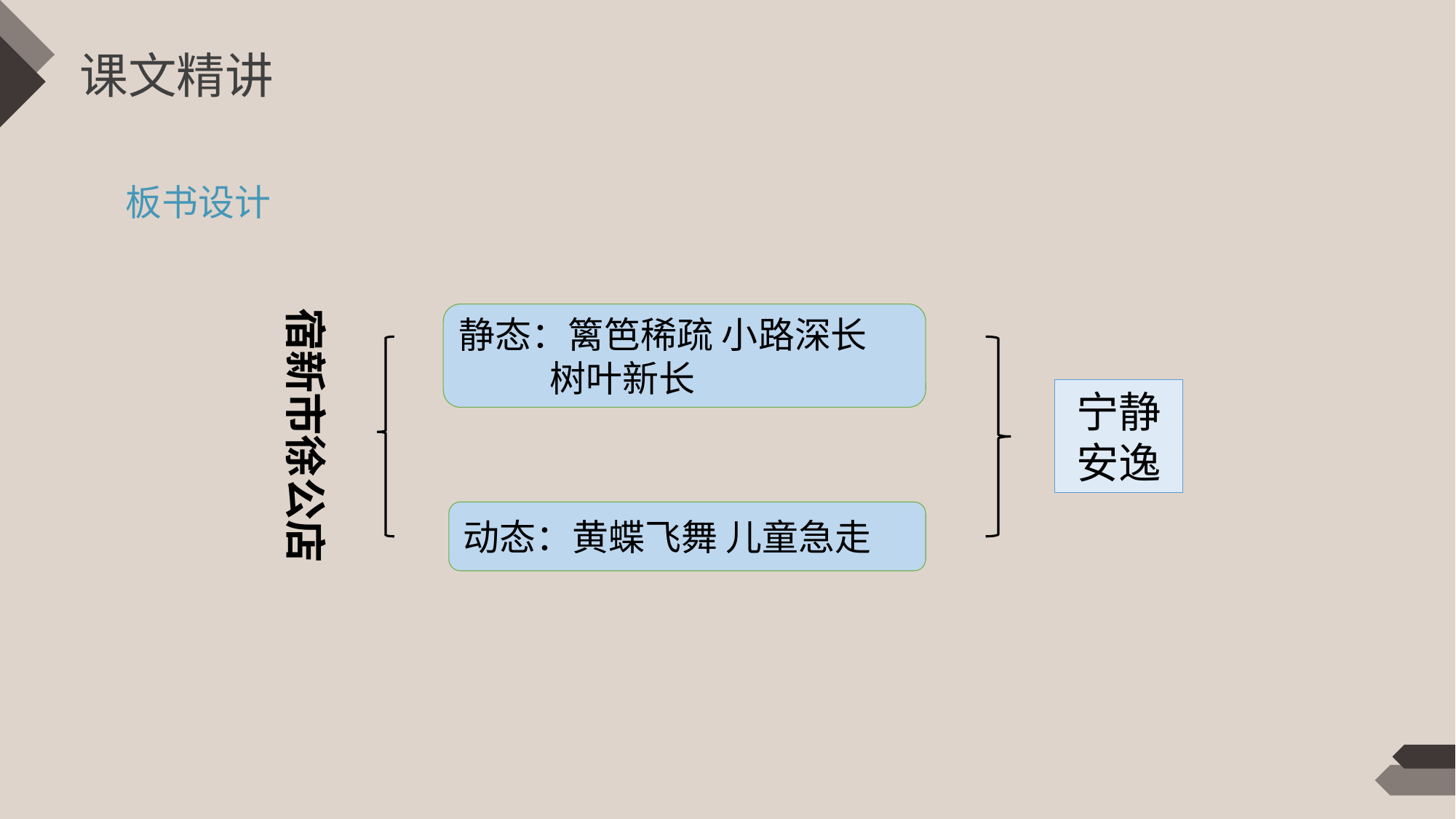

课文精讲
板书设计
宿新市徐公店
静态：篱笆稀疏 小路深长
          树叶新长

宁静安逸
动态：黄蝶飞舞 儿童急走